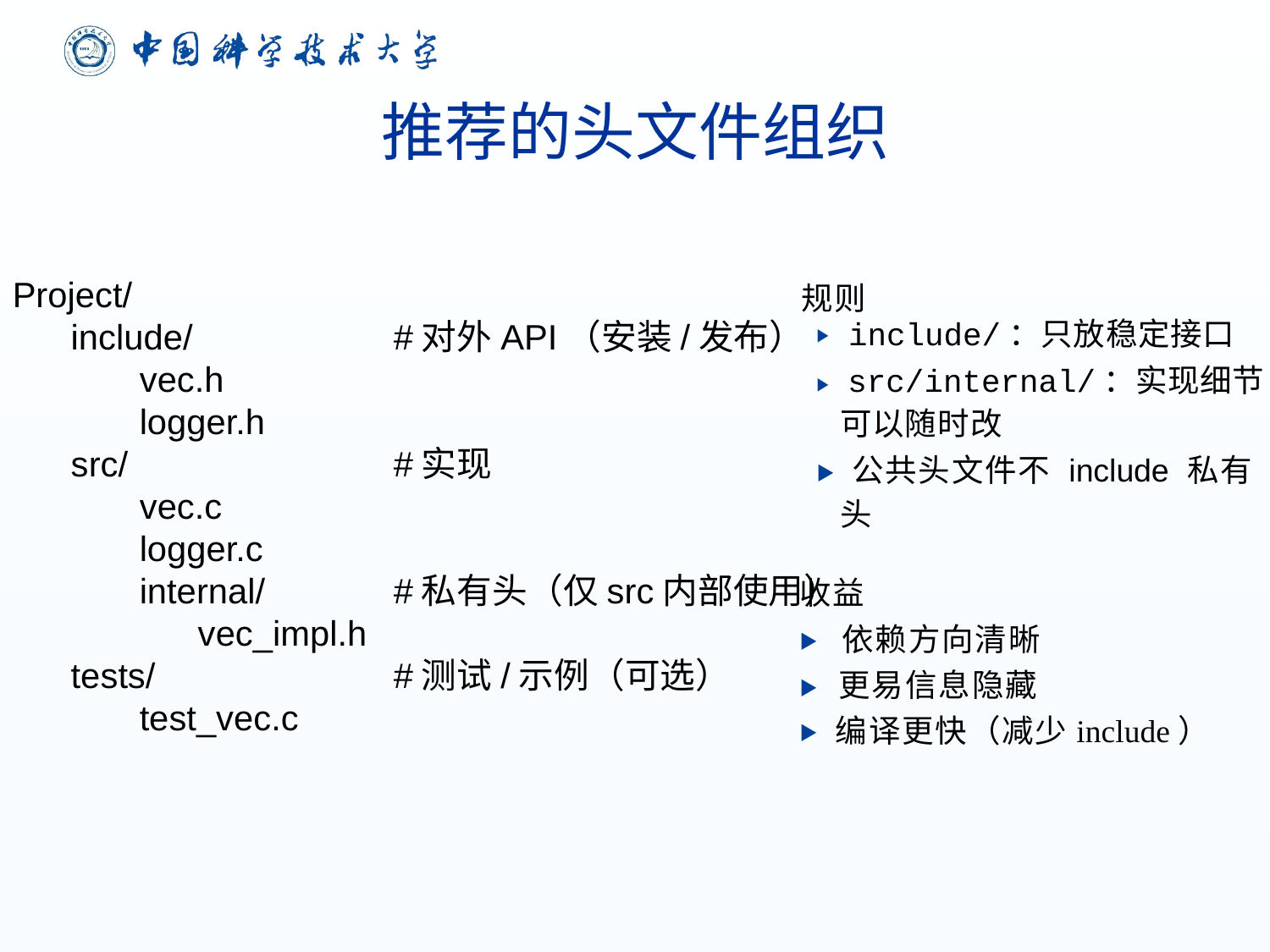

# 推荐的头文件组织

规则
▶  include/：只放稳定接口
▶  src/internal/：实现细节可以随时改
▶ 公共头文件不 include 私有头

收益
▶  依赖方向清晰
▶  更易信息隐藏
▶ 编译更快（减少include）
Project/
      include/		#对外API（安装/发布）
	vec.h
	logger.h
      src/			#实现
	vec.c
	logger.c
	internal/		#私有头（仅src内部使用）
	      vec_impl.h
      tests/		#测试/示例（可选）
	test_vec.c